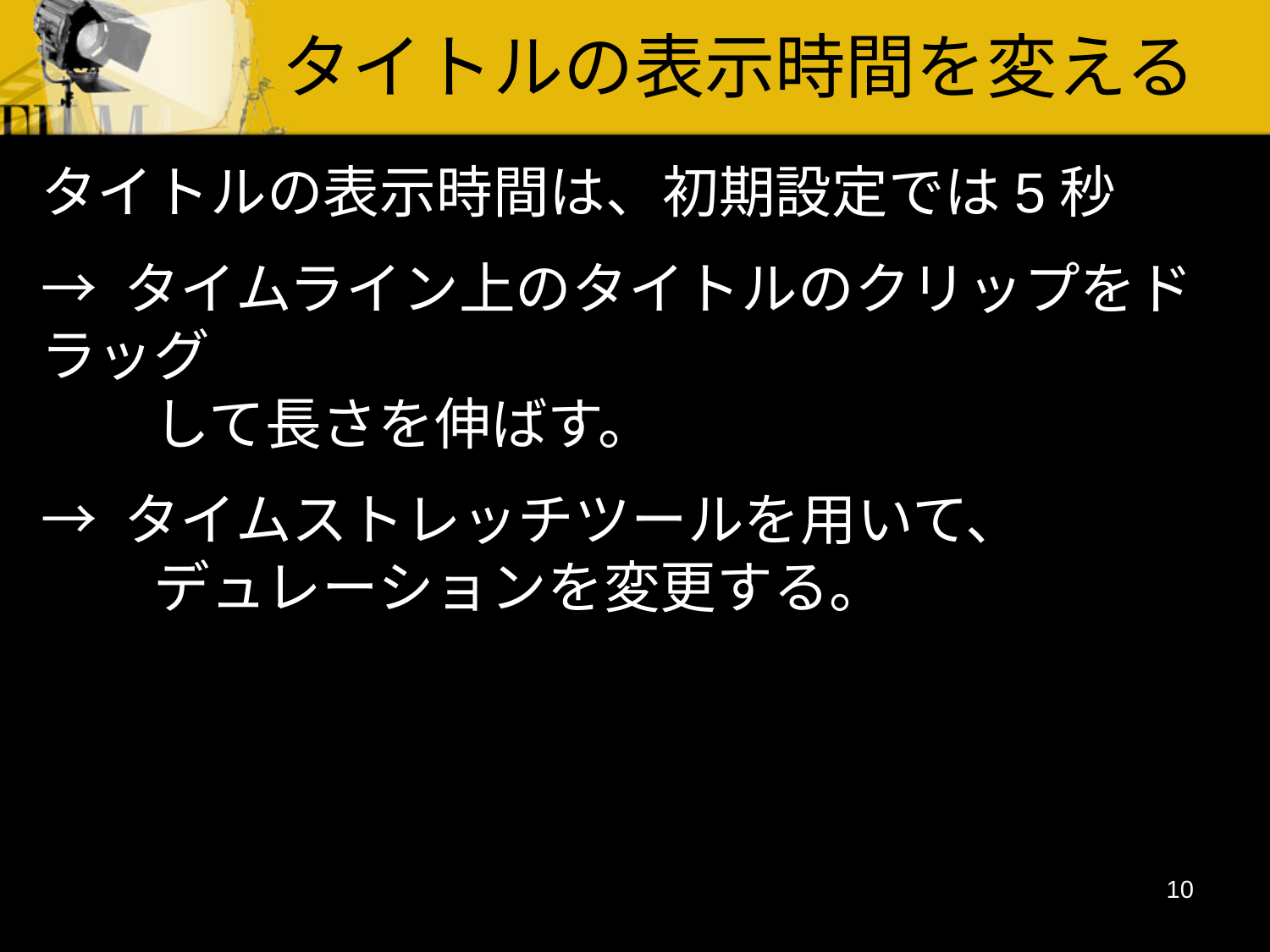

タイトルの表示時間を変える
タイトルの表示時間は、初期設定では5秒
→ タイムライン上のタイトルのクリップをドラッグ
　　して長さを伸ばす。
→ タイムストレッチツールを用いて、
　　デュレーションを変更する。
10